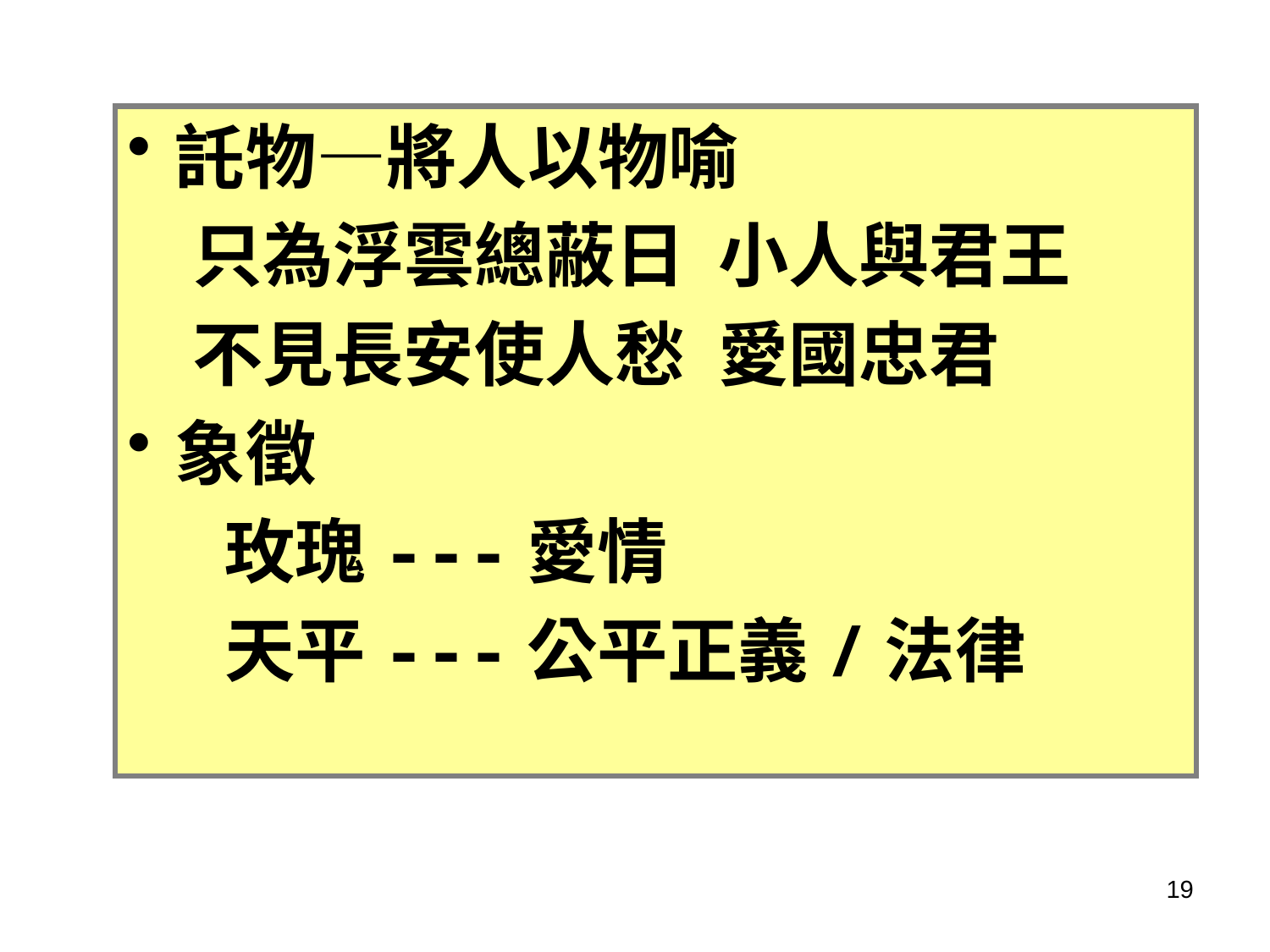

託物—將人以物喻
   只為浮雲總蔽日  小人與君王
   不見長安使人愁  愛國忠君
象徵
     玫瑰---愛情
     天平---公平正義/法律
19